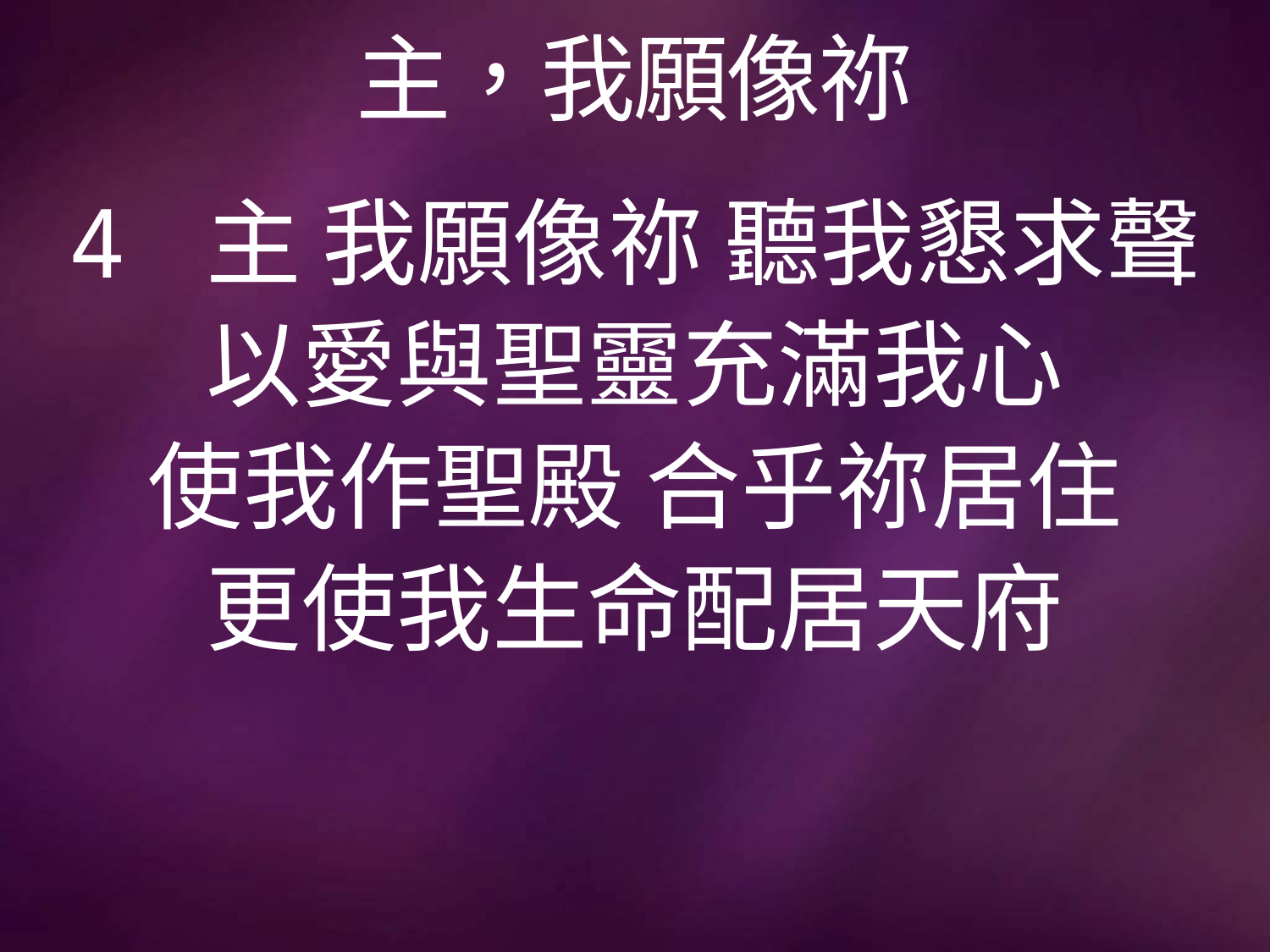

# 主，我願像祢
4 主 我願像祢 聽我懇求聲
以愛與聖靈充滿我心
使我作聖殿 合乎祢居住
更使我生命配居天府